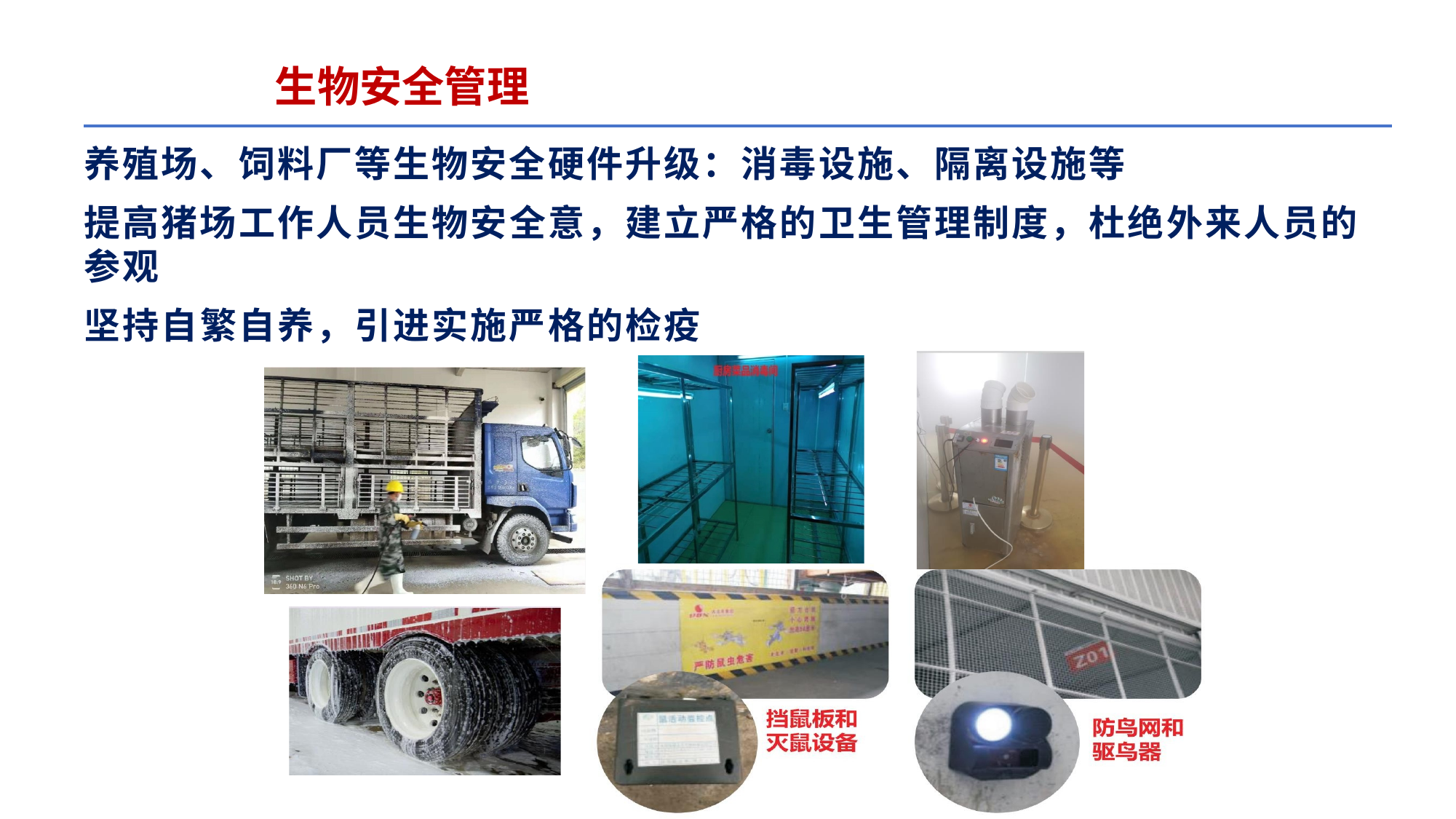

生物安全管理
养殖场、饲料厂等生物安全硬件升级：消毒设施、隔离设施等
提高猪场工作人员生物安全意，建立严格的卫生管理制度，杜绝外来人员的参观
坚持自繁自养，引进实施严格的检疫